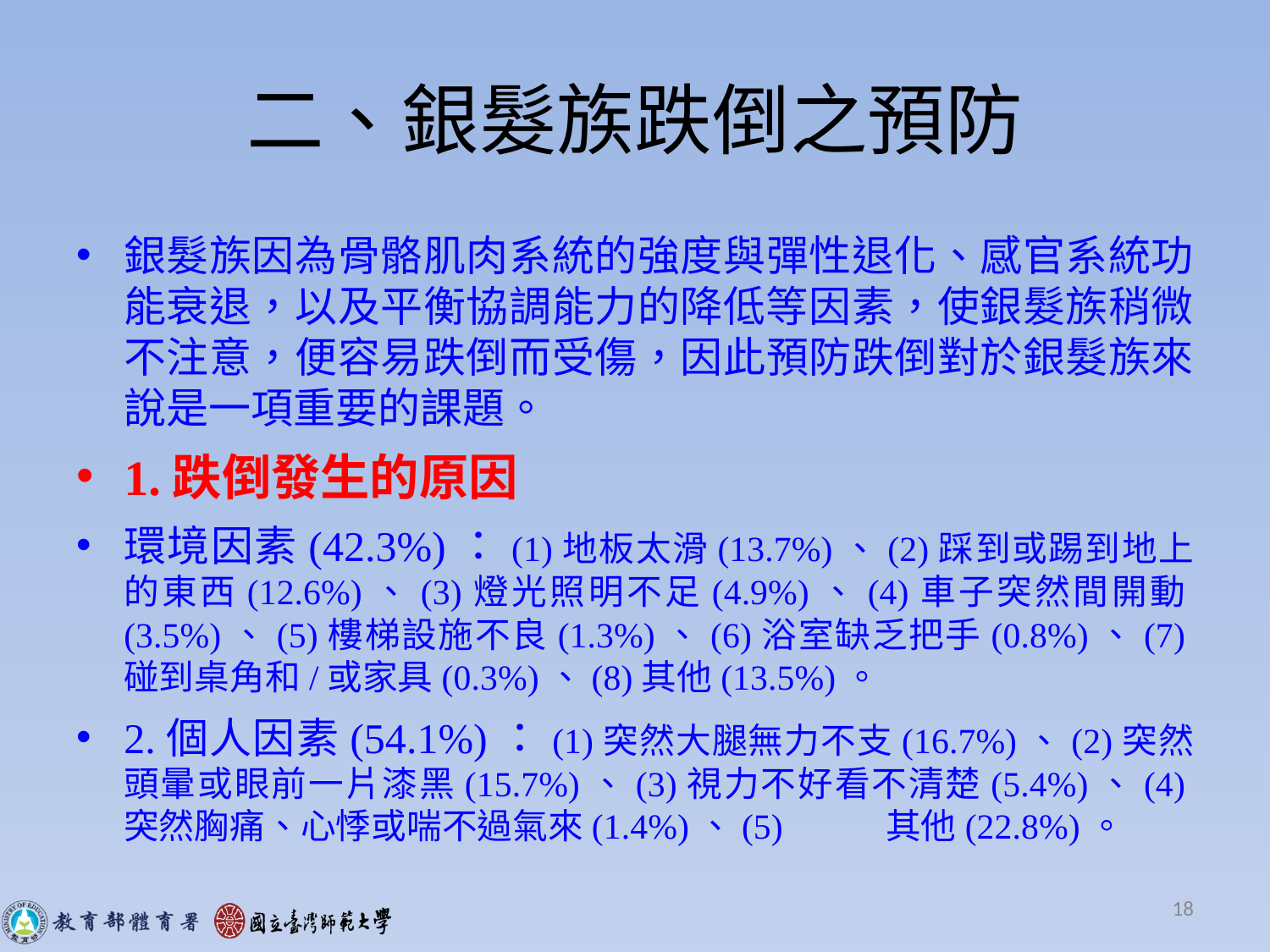

# 二、銀髮族跌倒之預防
銀髮族因為骨骼肌肉系統的強度與彈性退化、感官系統功能衰退，以及平衡協調能力的降低等因素，使銀髮族稍微不注意，便容易跌倒而受傷，因此預防跌倒對於銀髮族來說是一項重要的課題。
1.跌倒發生的原因
環境因素(42.3%)：(1)地板太滑(13.7%)、(2)踩到或踢到地上的東西(12.6%)、(3)燈光照明不足(4.9%)、(4)車子突然間開動(3.5%)、(5)樓梯設施不良(1.3%)、(6)浴室缺乏把手(0.8%)、(7)碰到桌角和/或家具(0.3%)、(8)其他(13.5%)。
2.個人因素(54.1%)：(1)突然大腿無力不支(16.7%)、(2)突然頭暈或眼前一片漆黑(15.7%)、(3)視力不好看不清楚(5.4%)、(4)突然胸痛、心悸或喘不過氣來(1.4%)、(5)	其他(22.8%)。

18